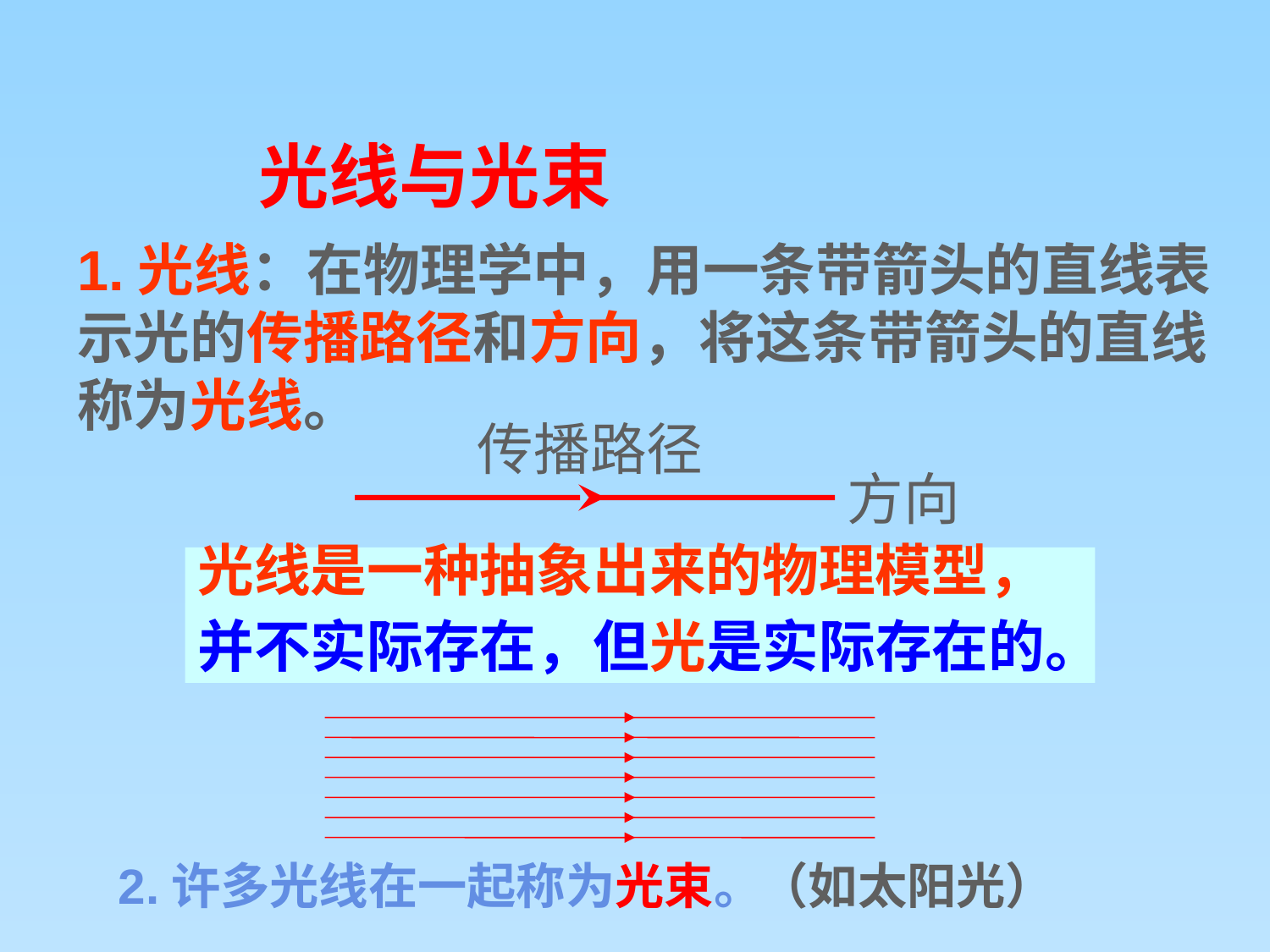

光线与光束
1.光线：在物理学中，用一条带箭头的直线表示光的传播路径和方向，将这条带箭头的直线称为光线。
传播路径
方向

光线是一种抽象出来的物理模型，
并不实际存在，但光是实际存在的。

2.许多光线在一起称为光束。
（如太阳光）